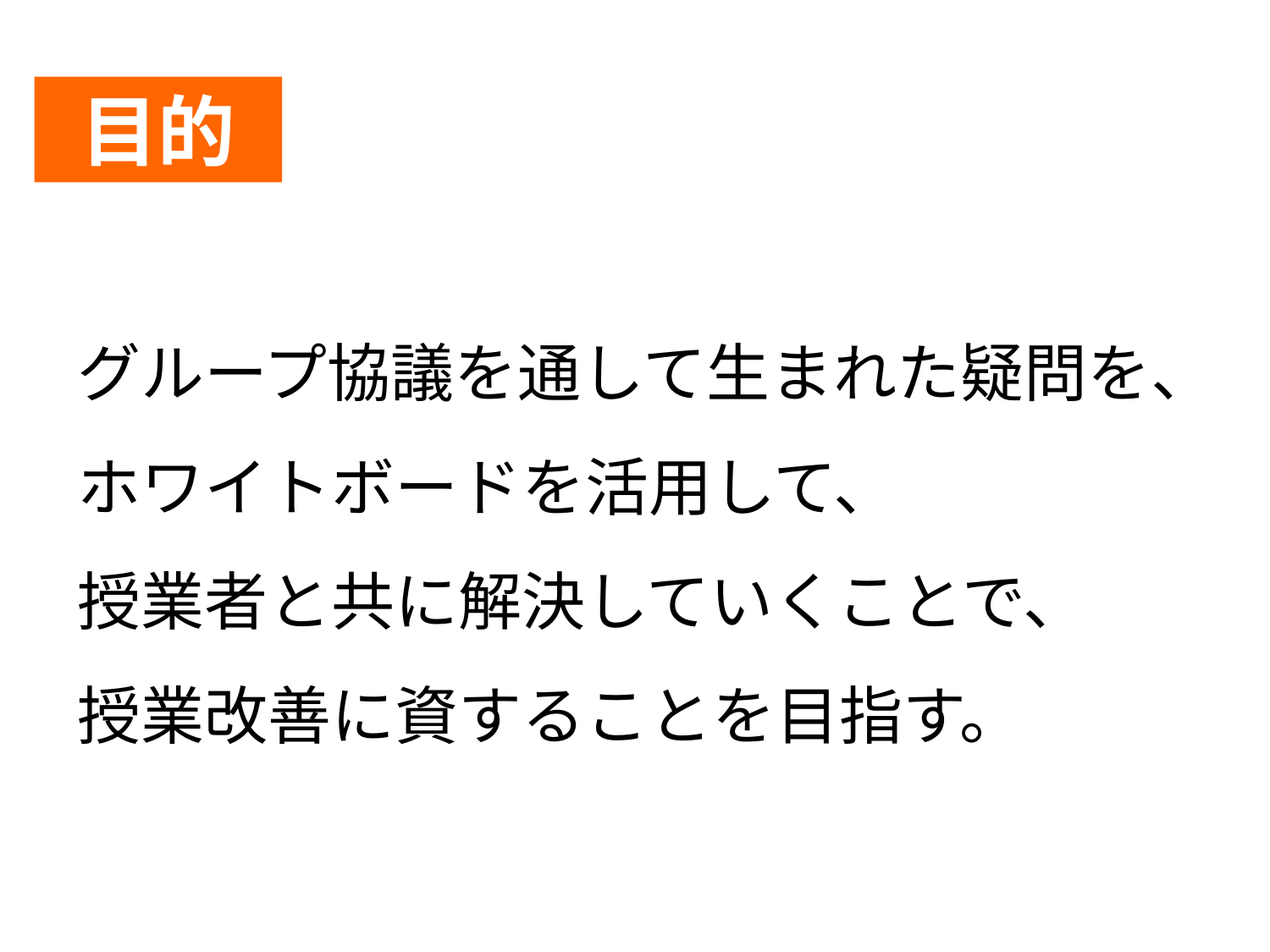

目的
グループ協議を通して生まれた疑問を、ホワイトボードを活用して、
授業者と共に解決していくことで、
授業改善に資することを目指す。